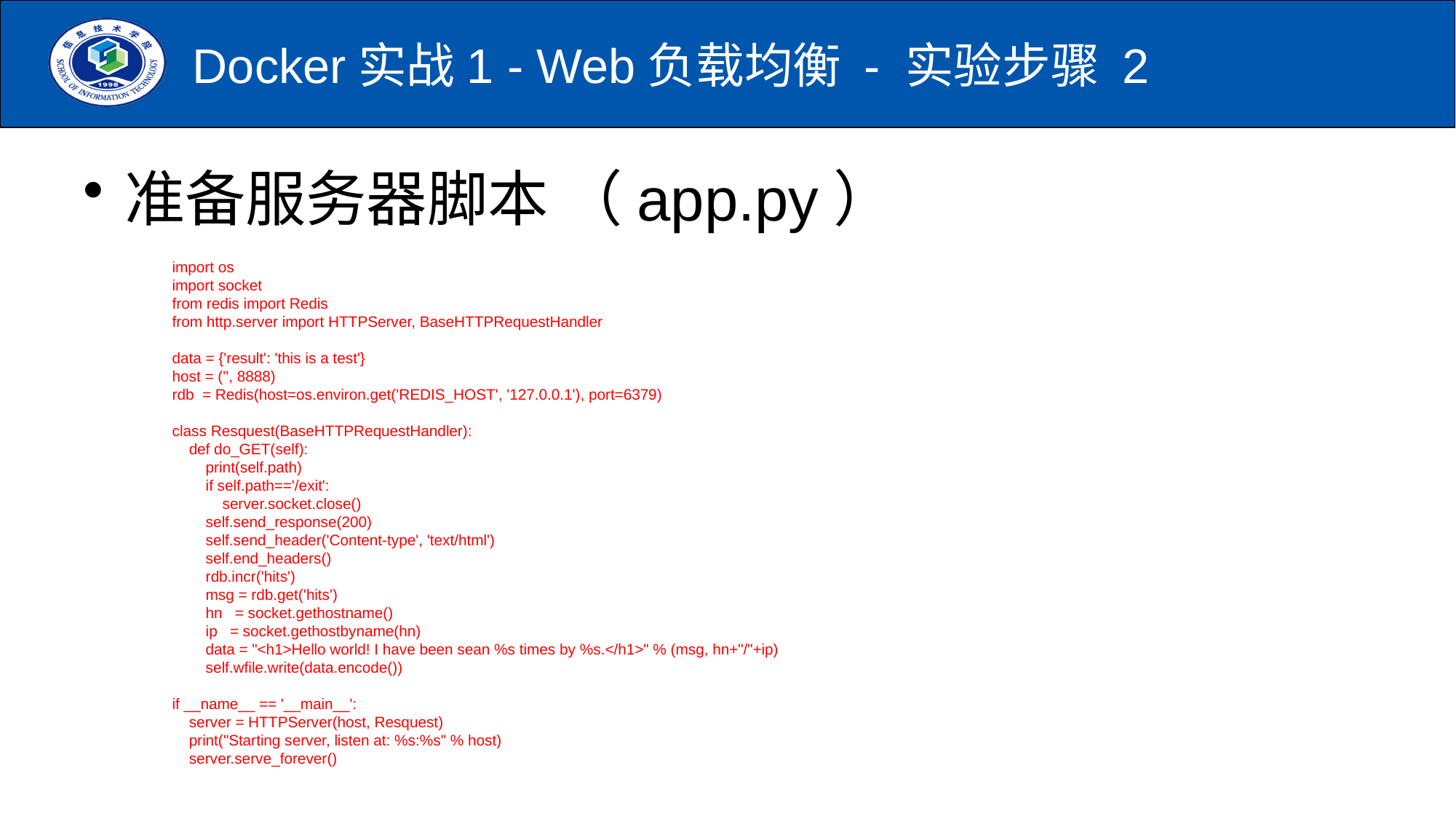

# Docker实战1 - Web负载均衡 - 实验步骤 2
准备服务器脚本 （app.py）

import os
import socket
from redis import Redis
from http.server import HTTPServer, BaseHTTPRequestHandler

data = {'result': 'this is a test'}
host = ('', 8888)
rdb  = Redis(host=os.environ.get('REDIS_HOST', '127.0.0.1'), port=6379)

class Resquest(BaseHTTPRequestHandler):
    def do_GET(self):
        print(self.path)
        if self.path=='/exit':
            server.socket.close()
        self.send_response(200)
        self.send_header('Content-type', 'text/html')
        self.end_headers()
        rdb.incr('hits')
        msg = rdb.get('hits')
        hn   = socket.gethostname()
        ip   = socket.gethostbyname(hn)
        data = "<h1>Hello world! I have been sean %s times by %s.</h1>" % (msg, hn+"/"+ip)
        self.wfile.write(data.encode())

if __name__ == '__main__':
    server = HTTPServer(host, Resquest)
    print("Starting server, listen at: %s:%s" % host)
    server.serve_forever()